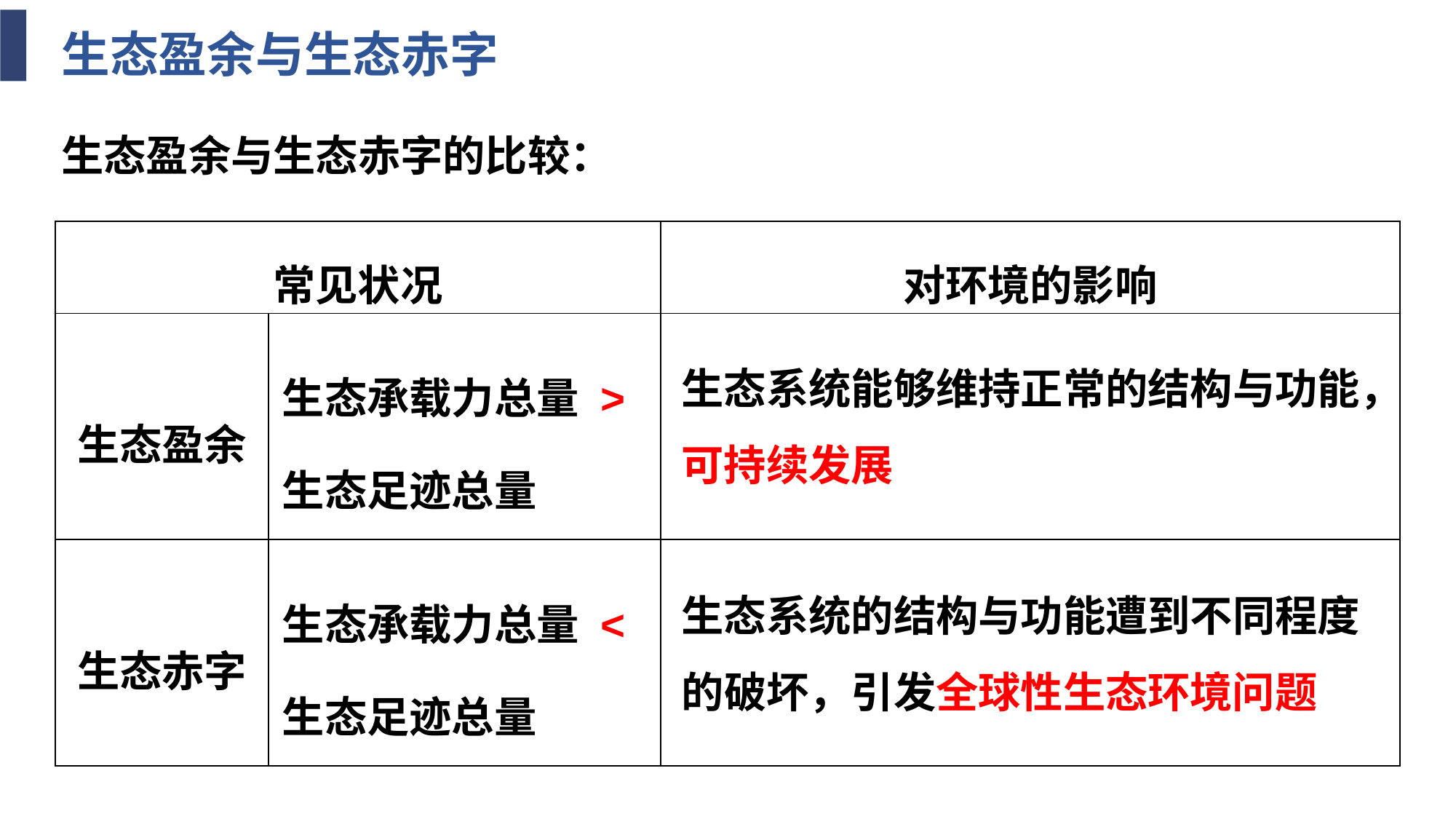

生态盈余与生态赤字
生态盈余与生态赤字的比较：
| 常见状况 |  | 对环境的影响 |
| --- | --- | --- |
| 生态盈余 | 生态承载力总量 > 生态足迹总量 |  |
| 生态赤字 | 生态承载力总量 < 生态足迹总量 |  |
生态系统能够维持正常的结构与功能，可持续发展
生态系统的结构与功能遭到不同程度的破坏，引发全球性生态环境问题